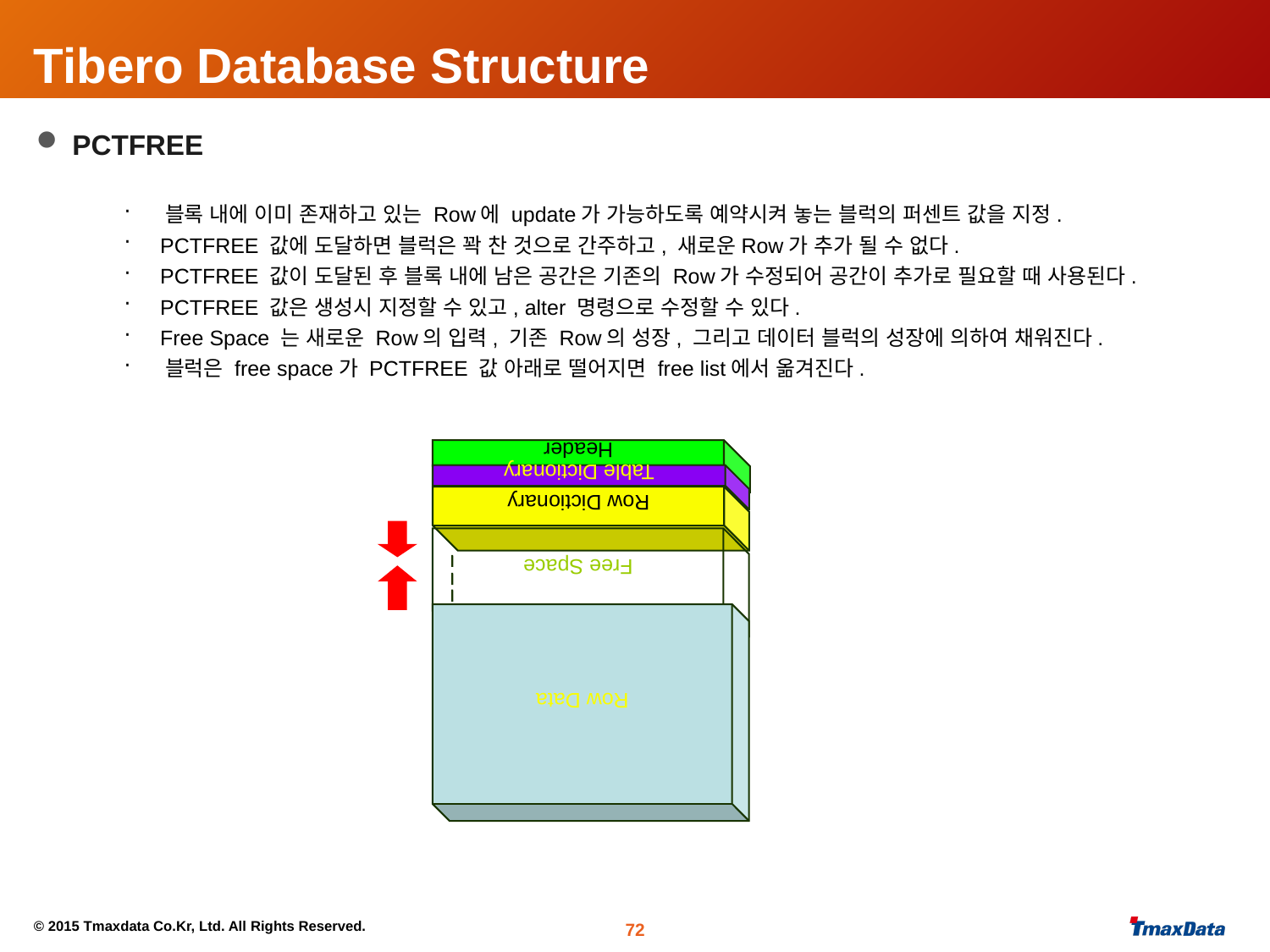

# Tibero Database Structure
 PCTFREE

 블록 내에 이미 존재하고 있는 Row에 update가 가능하도록 예약시켜 놓는 블럭의 퍼센트 값을 지정.
 PCTFREE 값에 도달하면 블럭은 꽉 찬 것으로 간주하고, 새로운Row가 추가 될 수 없다.
 PCTFREE 값이 도달된 후 블록 내에 남은 공간은 기존의 Row가 수정되어 공간이 추가로 필요할 때 사용된다.
 PCTFREE 값은 생성시 지정할 수 있고, alter 명령으로 수정할 수 있다.
 Free Space 는 새로운 Row의 입력, 기존 Row의 성장, 그리고 데이터 블럭의 성장에 의하여 채워진다.
 블럭은 free space가 PCTFREE 값 아래로 떨어지면 free list에서 옮겨진다.
Header
Table Dictionary
Row Dictionary
Free Space

Row Data